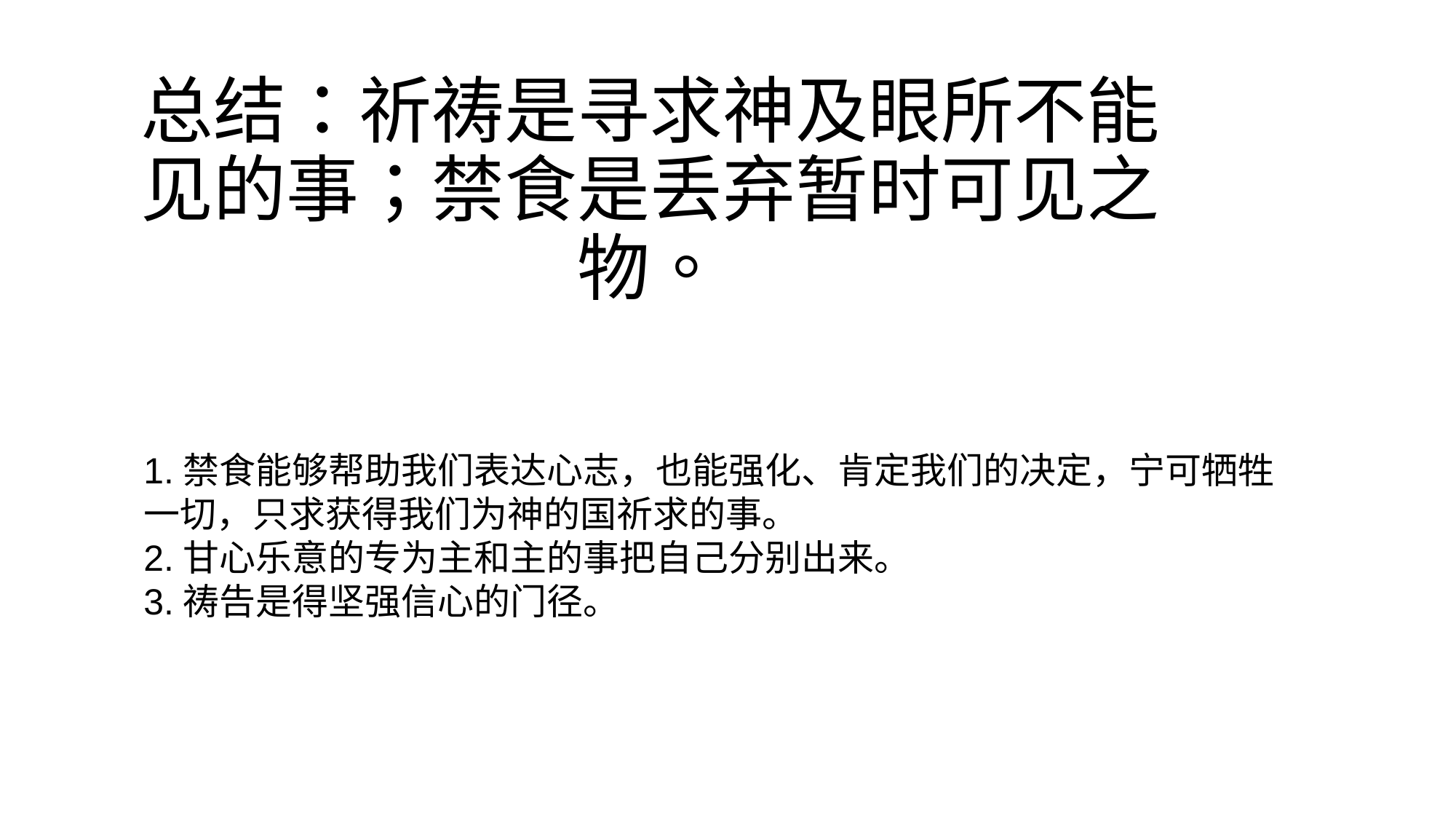

# 总结：祈祷是寻求神及眼所不能见的事；禁食是丢弃暂时可见之物。

1.禁食能够帮助我们表达心志，也能强化、肯定我们的决定，宁可牺牲一切，只求获得我们为神的国祈求的事。
2.甘心乐意的专为主和主的事把自己分别出来。
3.祷告是得坚强信心的门径。